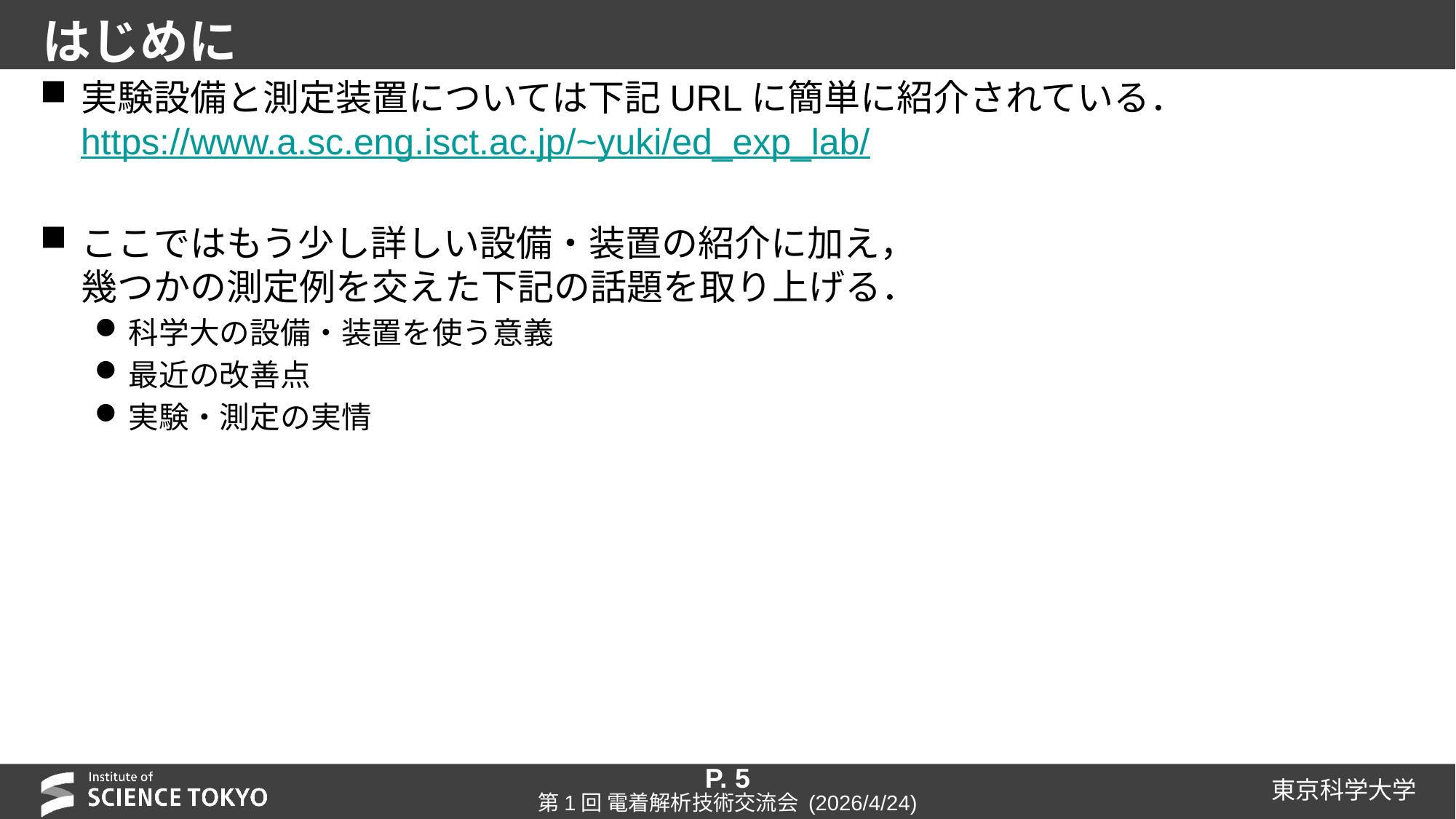

# はじめに
実験設備と測定装置については下記URLに簡単に紹介されている．
https://www.a.sc.eng.isct.ac.jp/~yuki/ed_exp_lab/

ここではもう少し詳しい設備・装置の紹介に加え，
幾つかの測定例を交えた下記の話題を取り上げる．
科学大の設備・装置を使う意義
最近の改善点
実験・測定の実情

P. 5